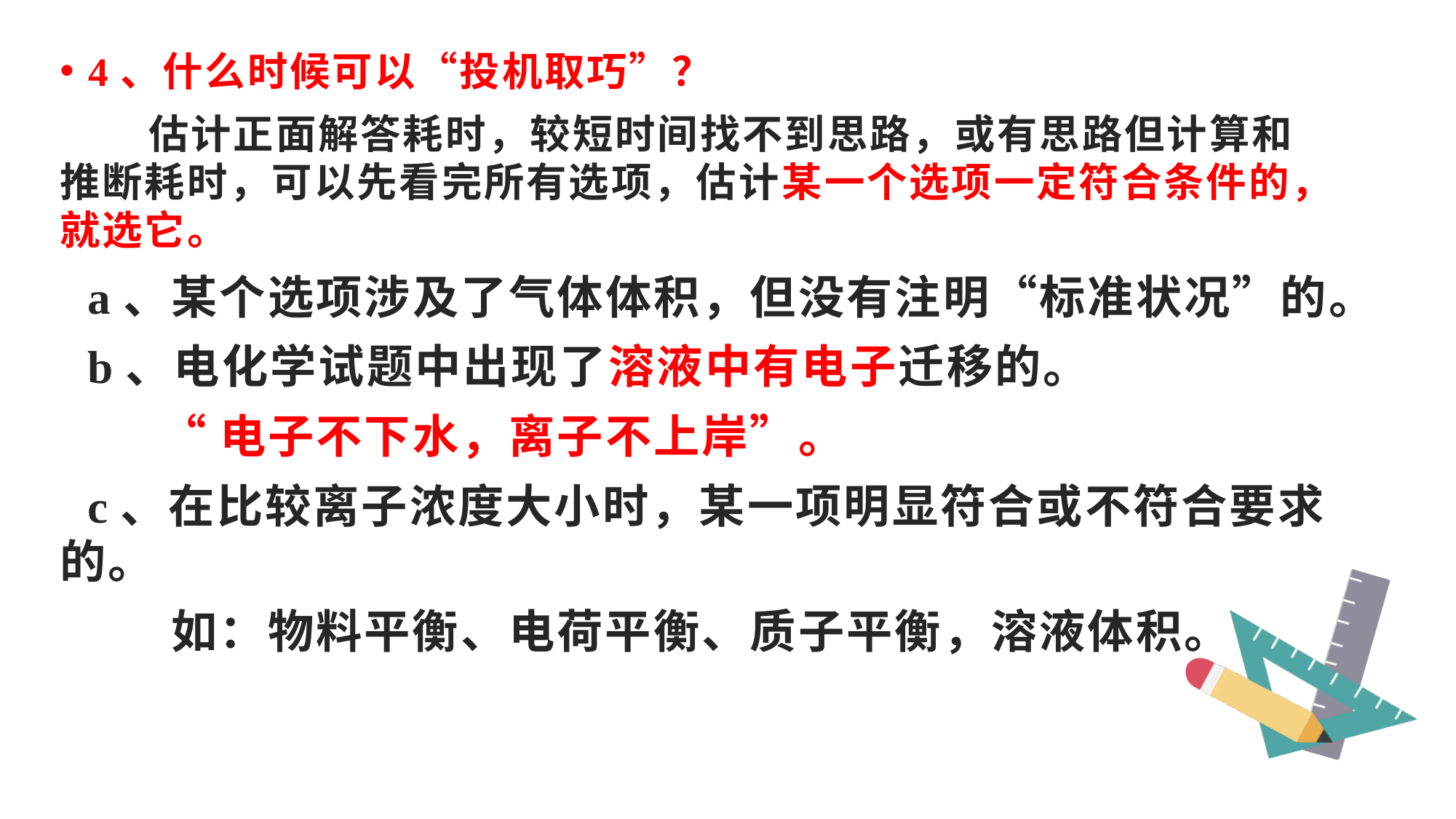

4、什么时候可以“投机取巧”？
       估计正面解答耗时，较短时间找不到思路，或有思路但计算和推断耗时，可以先看完所有选项，估计某一个选项一定符合条件的，就选它。
  a、某个选项涉及了气体体积，但没有注明“标准状况”的。
  b、电化学试题中出现了溶液中有电子迁移的。
        “电子不下水，离子不上岸”。
  c、在比较离子浓度大小时，某一项明显符合或不符合要求的。
        如：物料平衡、电荷平衡、质子平衡，溶液体积。